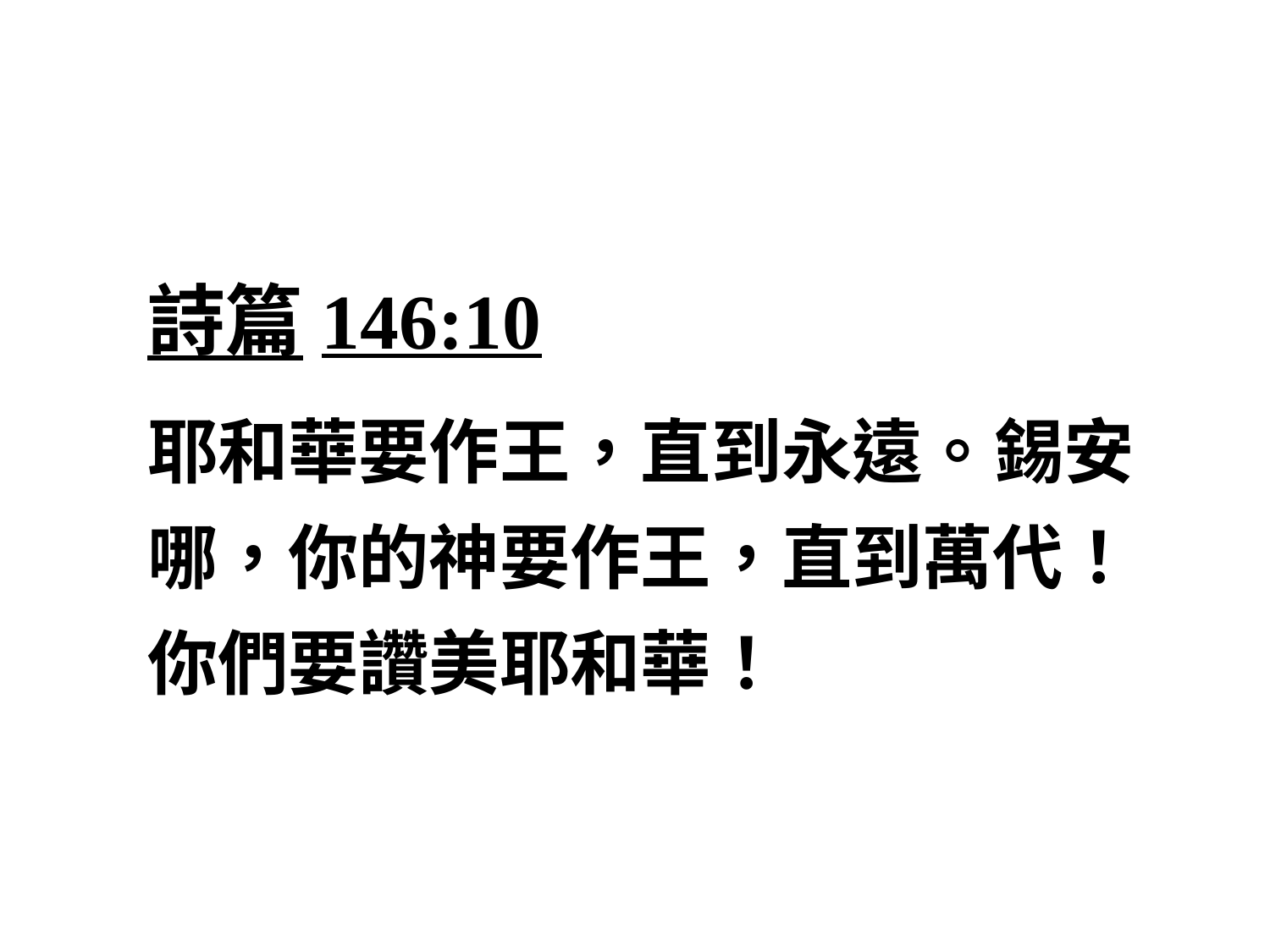

詩篇146:10

耶和華要作王，直到永遠。錫安哪，你的神要作王，直到萬代！你們要讚美耶和華！